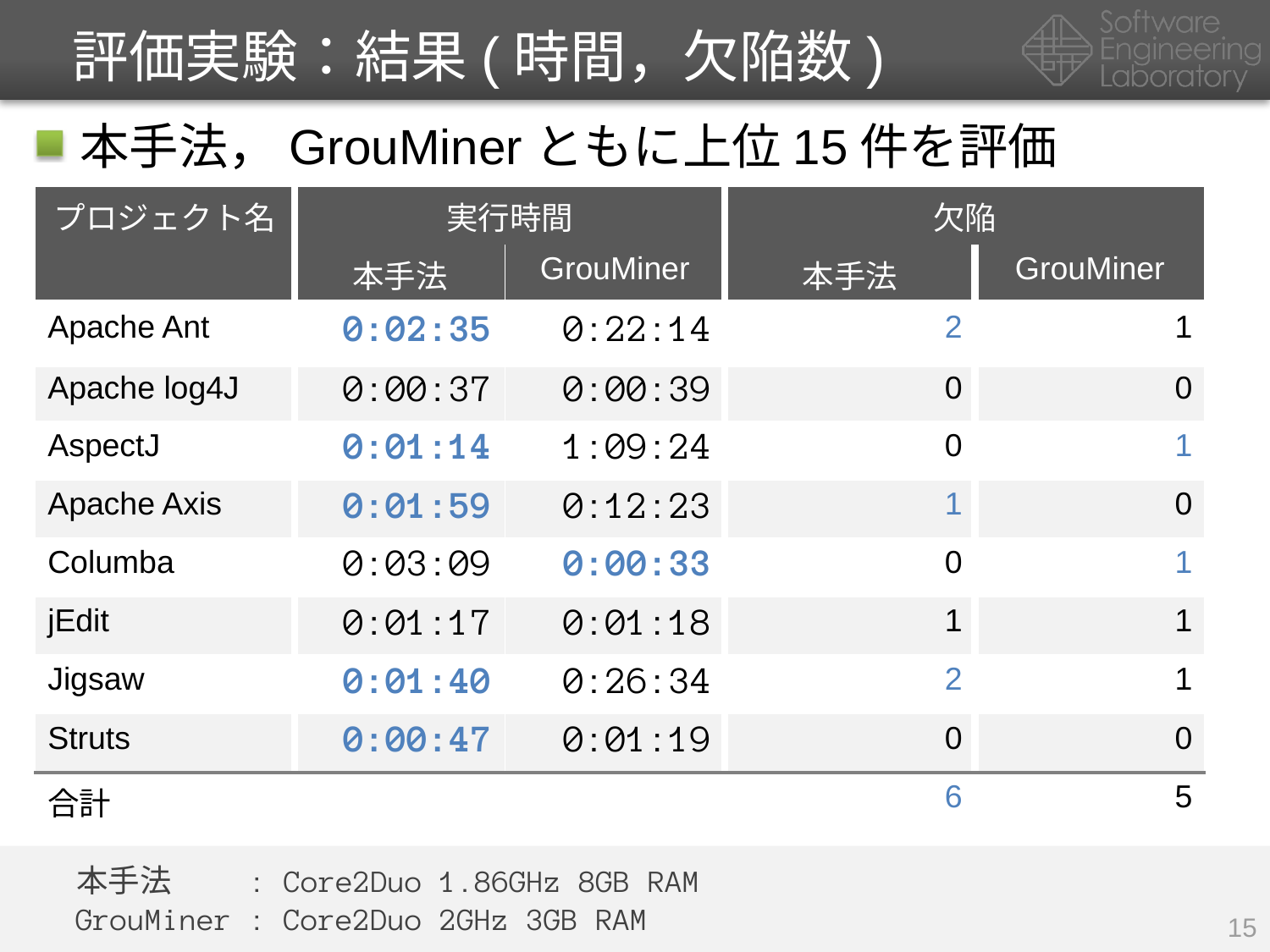

# 評価実験：結果(時間，欠陥数)
本手法，GrouMinerともに上位15件を評価
| プロジェクト名 | 実行時間 |  | 欠陥 |  |
| --- | --- | --- | --- | --- |
|  | 本手法 | GrouMiner | 本手法 | GrouMiner |
| Apache Ant | 0:02:35 | 0:22:14 | 2 | 1 |
| Apache log4J | 0:00:37 | 0:00:39 | 0 | 0 |
| AspectJ | 0:01:14 | 1:09:24 | 0 | 1 |
| Apache Axis | 0:01:59 | 0:12:23 | 1 | 0 |
| Columba | 0:03:09 | 0:00:33 | 0 | 1 |
| jEdit | 0:01:17 | 0:01:18 | 1 | 1 |
| Jigsaw | 0:01:40 | 0:26:34 | 2 | 1 |
| Struts | 0:00:47 | 0:01:19 | 0 | 0 |
| 合計 |  |  | 6 | 5 |
本手法　 　: Core2Duo 1.86GHz 8GB RAM
GrouMiner : Core2Duo 2GHz 3GB RAM
15